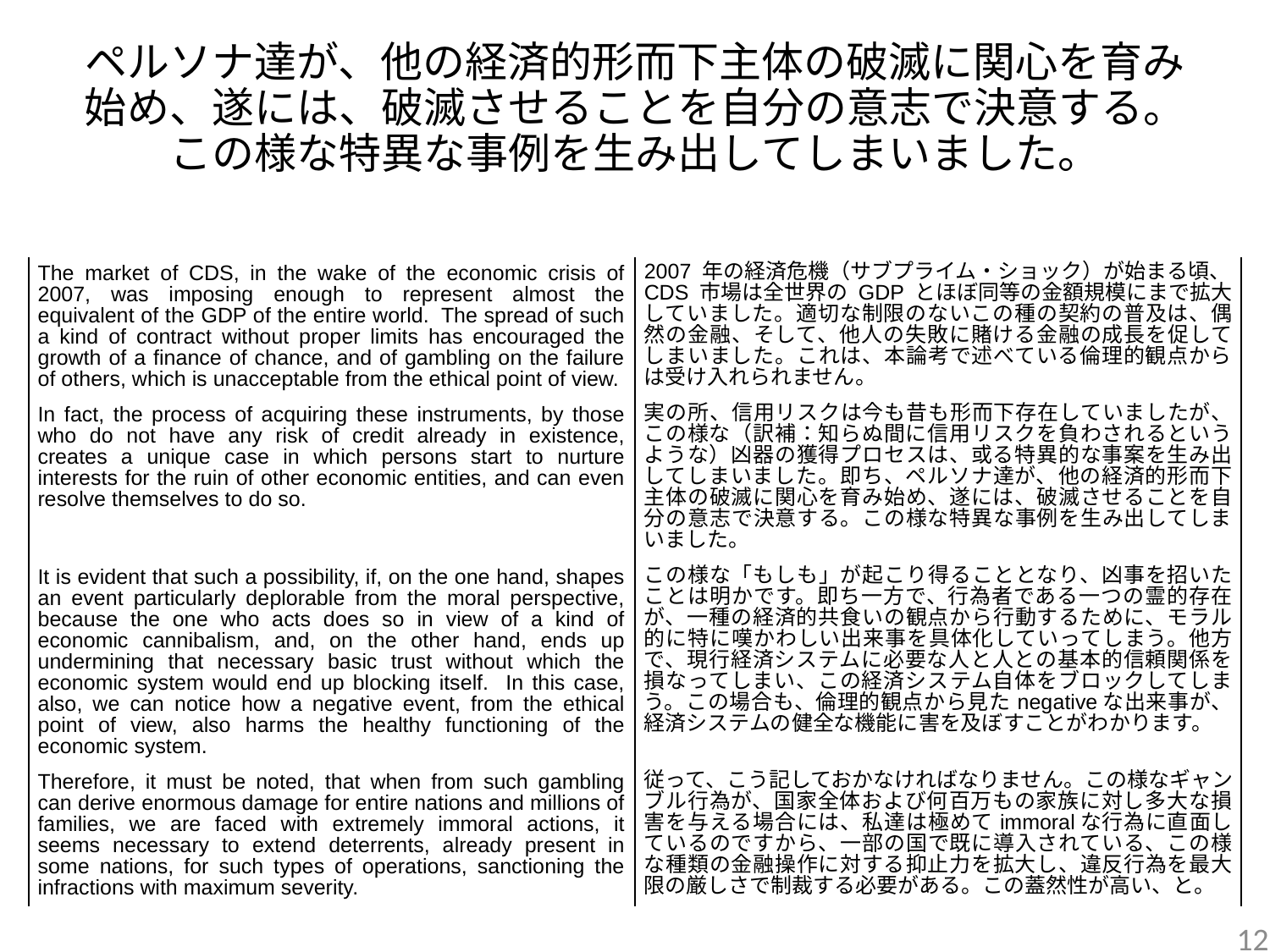

# ペルソナ達が、他の経済的形而下主体の破滅に関心を育み始め、遂には、破滅させることを自分の意志で決意する。この様な特異な事例を生み出してしまいました。
| The market of CDS, in the wake of the economic crisis of 2007, was imposing enough to represent almost the equivalent of the GDP of the entire world.  The spread of such a kind of contract without proper limits has encouraged the growth of a finance of chance, and of gambling on the failure of others, which is unacceptable from the ethical point of view. | 2007 年の経済危機（サブプライム・ショック）が始まる頃、CDS 市場は全世界の GDP とほぼ同等の金額規模にまで拡大していました。適切な制限のないこの種の契約の普及は、偶然の金融、そして、他人の失敗に賭ける金融の成長を促してしまいました。これは、本論考で述べている倫理的観点からは受け入れられません。 |
| --- | --- |
| In fact, the process of acquiring these instruments, by those who do not have any risk of credit already in existence, creates a unique case in which persons start to nurture interests for the ruin of other economic entities, and can even resolve themselves to do so. | 実の所、信用リスクは今も昔も形而下存在していましたが、この様な（訳補：知らぬ間に信用リスクを負わされるというような）凶器の獲得プロセスは、或る特異的な事案を生み出してしまいました。即ち、ペルソナ達が、他の経済的形而下主体の破滅に関心を育み始め、遂には、破滅させることを自分の意志で決意する。この様な特異な事例を生み出してしまいました。 |
| It is evident that such a possibility, if, on the one hand, shapes an event particularly deplorable from the moral perspective, because the one who acts does so in view of a kind of economic cannibalism, and, on the other hand, ends up undermining that necessary basic trust without which the economic system would end up blocking itself. In this case, also, we can notice how a negative event, from the ethical point of view, also harms the healthy functioning of the economic system. | この様な「もしも」が起こり得ることとなり、凶事を招いたことは明かです。即ち一方で、行為者である一つの霊的存在が、一種の経済的共食いの観点から行動するために、モラル的に特に嘆かわしい出来事を具体化していってしまう。他方で、現行経済システムに必要な人と人との基本的信頼関係を損なってしまい、この経済システム自体をブロックしてしまう。この場合も、倫理的観点から見たnegativeな出来事が、経済システムの健全な機能に害を及ぼすことがわかります。 |
| Therefore, it must be noted, that when from such gambling can derive enormous damage for entire nations and millions of families, we are faced with extremely immoral actions, it seems necessary to extend deterrents, already present in some nations, for such types of operations, sanctioning the infractions with maximum severity. | 従って、こう記しておかなければなりません。この様なギャンブル行為が、国家全体および何百万もの家族に対し多大な損害を与える場合には、私達は極めてimmoralな行為に直面しているのですから、一部の国で既に導入されている、この様な種類の金融操作に対する抑止力を拡大し、違反行為を最大限の厳しさで制裁する必要がある。この蓋然性が高い、と。 |
12